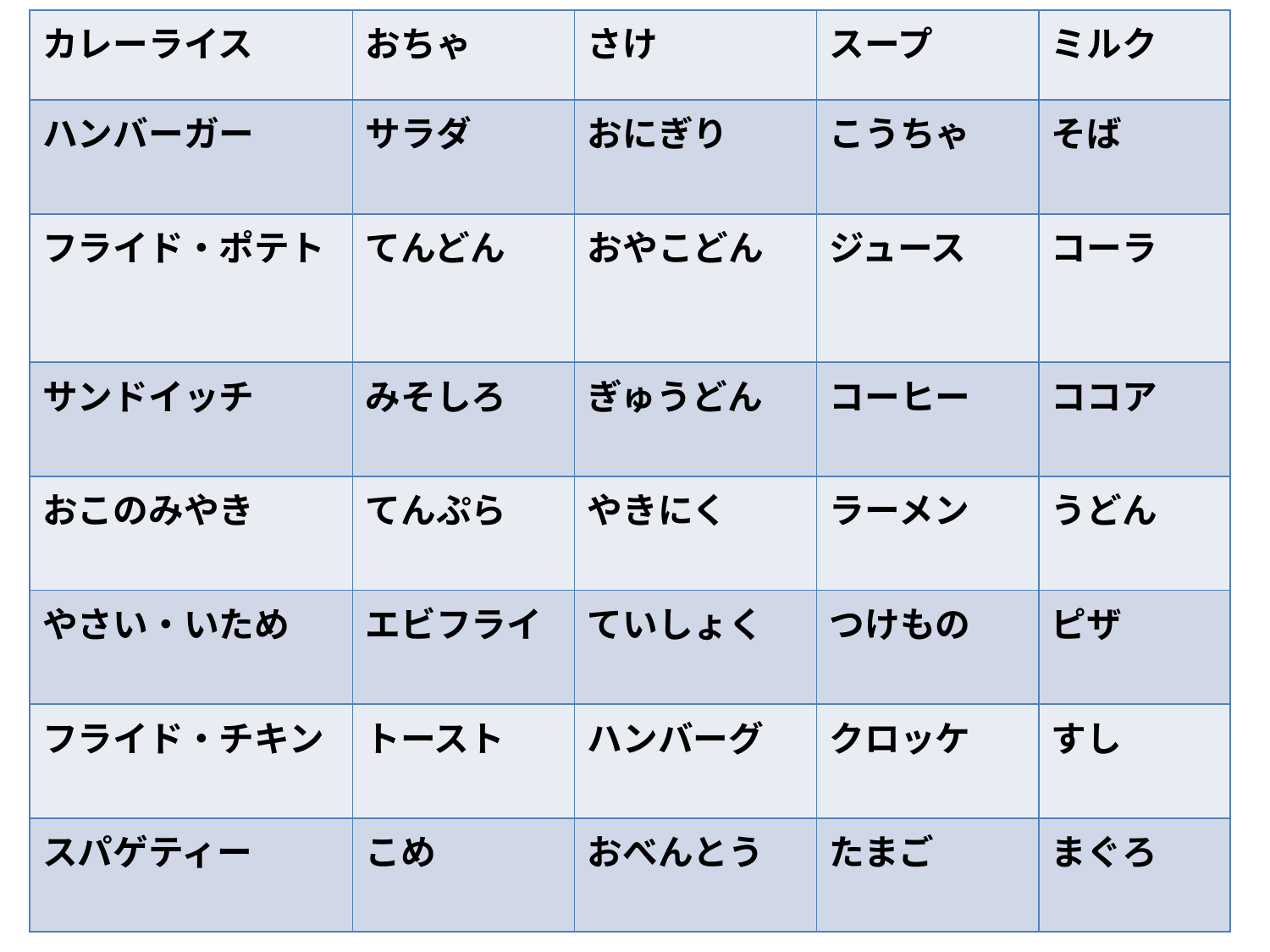

| カレーライス | おちゃ | さけ | スープ | ミルク |
| --- | --- | --- | --- | --- |
| ハンバーガー | サラダ | おにぎり | こうちゃ | そば |
| フライド・ポテト | てんどん | おやこどん | ジュース | コーラ |
| サンドイッチ | みそしろ | ぎゅうどん | コーヒー | ココア |
| おこのみやき | てんぷら | やきにく | ラーメン | うどん |
| やさい・いため | エビフライ | ていしょく | つけもの | ピザ |
| フライド・チキン | トースト | ハンバーグ | クロッケ | すし |
| スパゲティー | こめ | おべんとう | たまご | まぐろ |